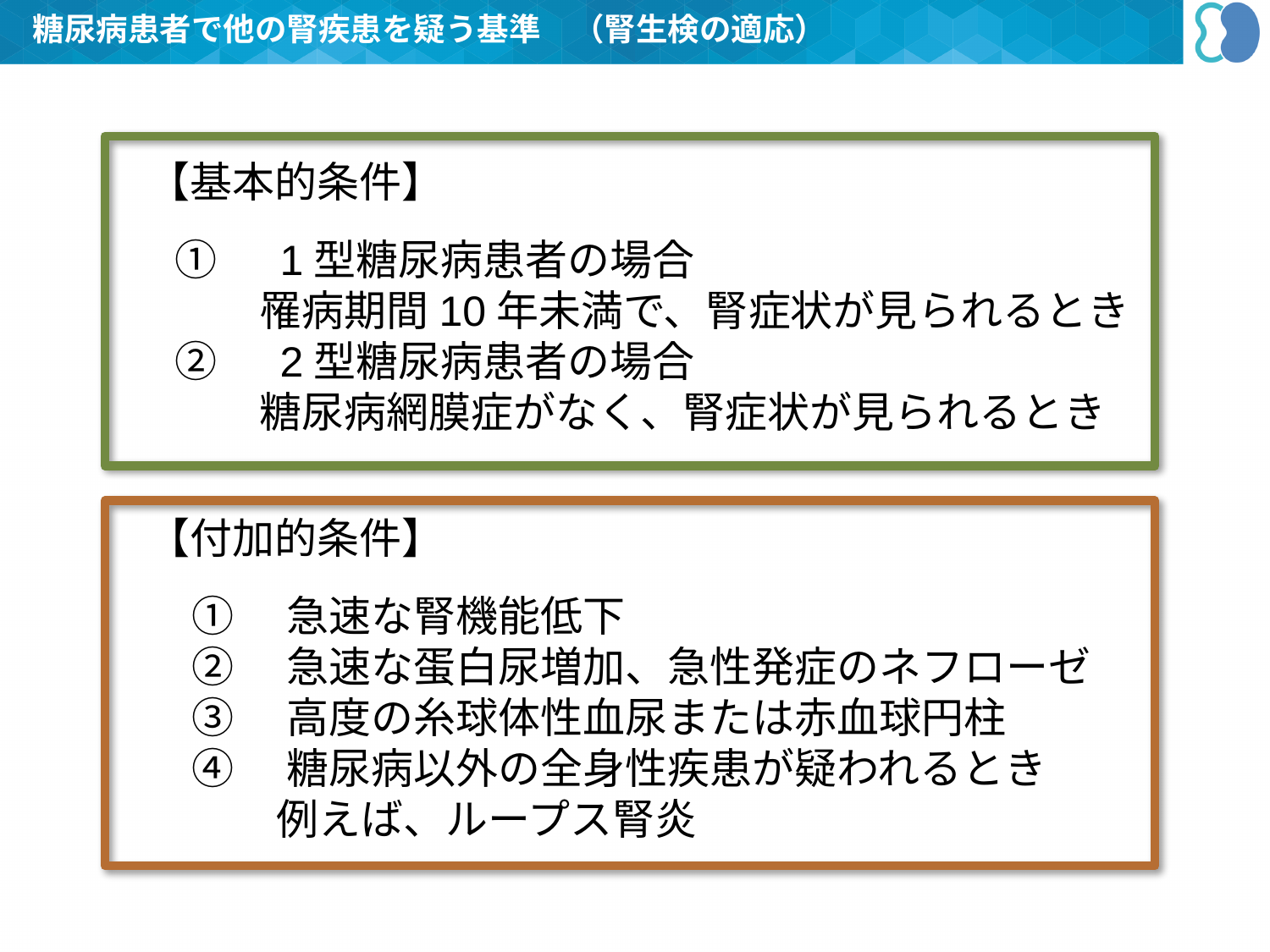

糖尿病患者で他の腎疾患を疑う基準　（腎生検の適応）

【基本的条件】
①　1型糖尿病患者の場合
　　罹病期間10年未満で、腎症状が見られるとき
②　2型糖尿病患者の場合
　　糖尿病網膜症がなく、腎症状が見られるとき

【付加的条件】
①　急速な腎機能低下
②　急速な蛋白尿増加、急性発症のネフローゼ
③　高度の糸球体性血尿または赤血球円柱
④　糖尿病以外の全身性疾患が疑われるとき
　　例えば、ループス腎炎